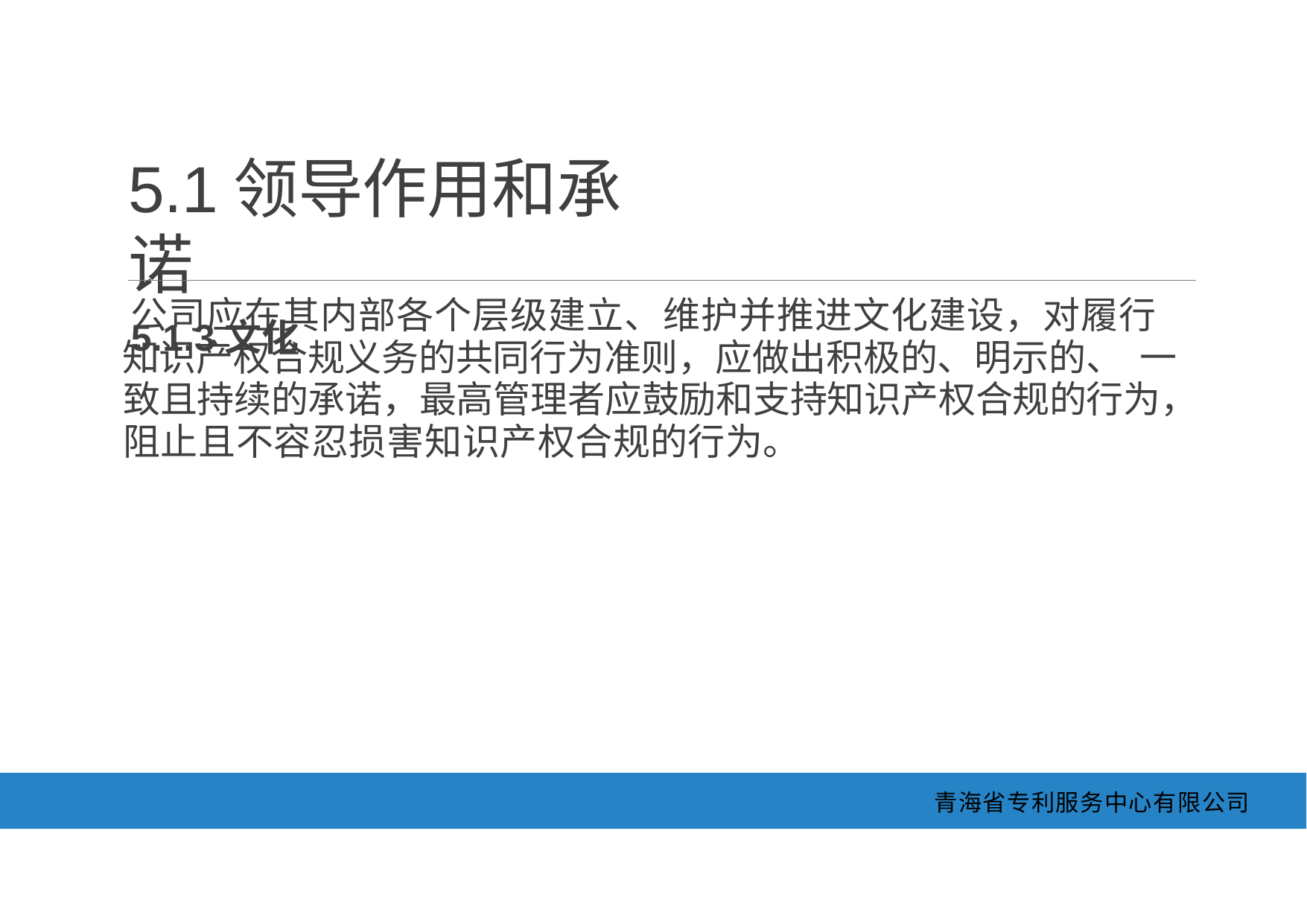

5.1领导作用和承诺
5.1.3文化

公司应在其内部各个层级建立、维护并推进文化建设，对履行
知识产权合规义务的共同行为准则，应做出积极的、明示的、 一  致且持续的承诺，最高管理者应鼓励和支持知识产权合规的行为，  阻止且不容忍损害知识产权合规的行为。

青海省专利服务中心有限公司